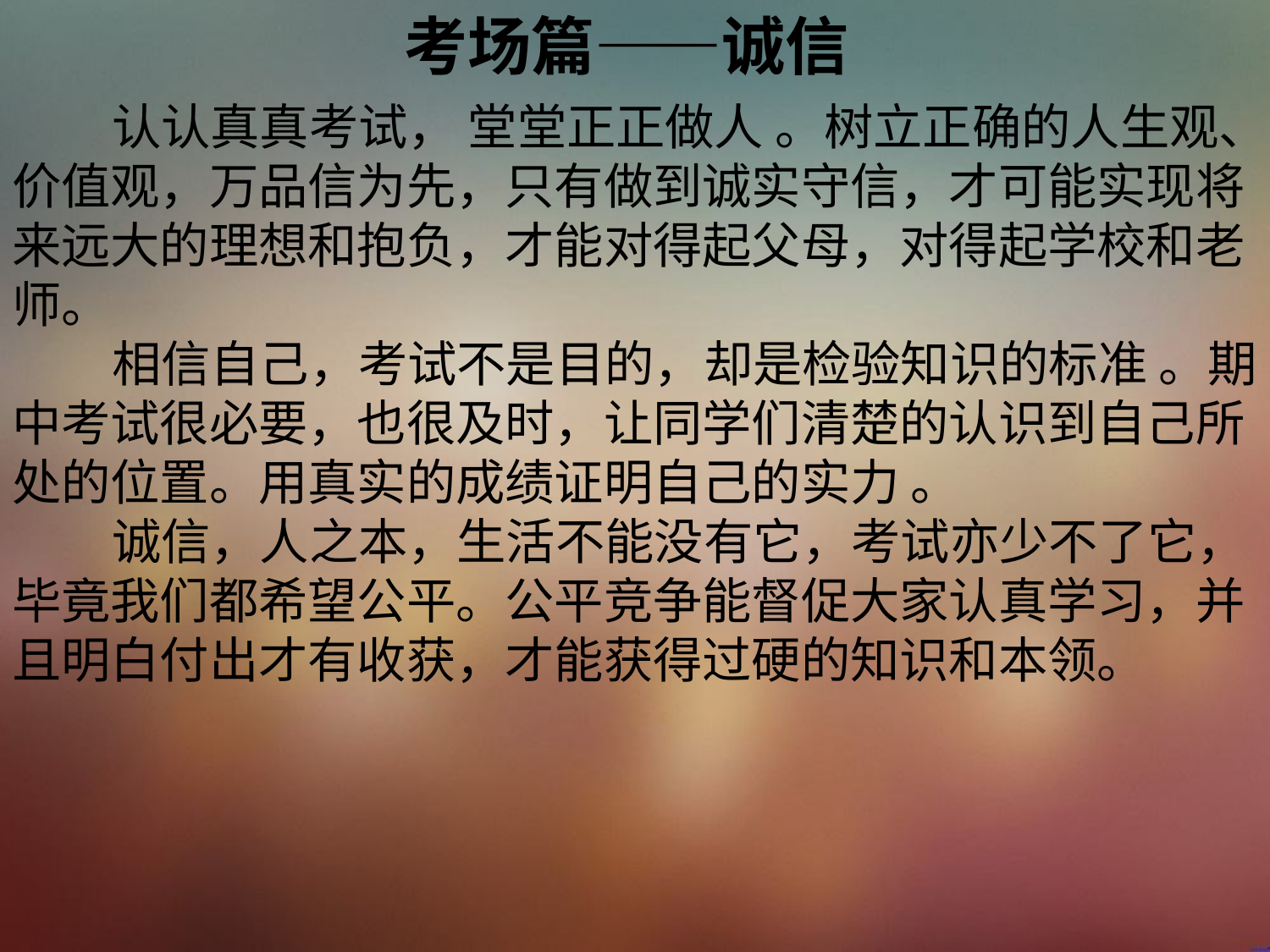

考场篇——诚信
        认认真真考试， 堂堂正正做人 。树立正确的人生观、价值观，万品信为先，只有做到诚实守信，才可能实现将来远大的理想和抱负，才能对得起父母，对得起学校和老师。
        相信自己，考试不是目的，却是检验知识的标准 。期中考试很必要，也很及时，让同学们清楚的认识到自己所处的位置。用真实的成绩证明自己的实力 。
        诚信，人之本，生活不能没有它，考试亦少不了它，毕竟我们都希望公平。公平竞争能督促大家认真学习，并且明白付出才有收获，才能获得过硬的知识和本领。